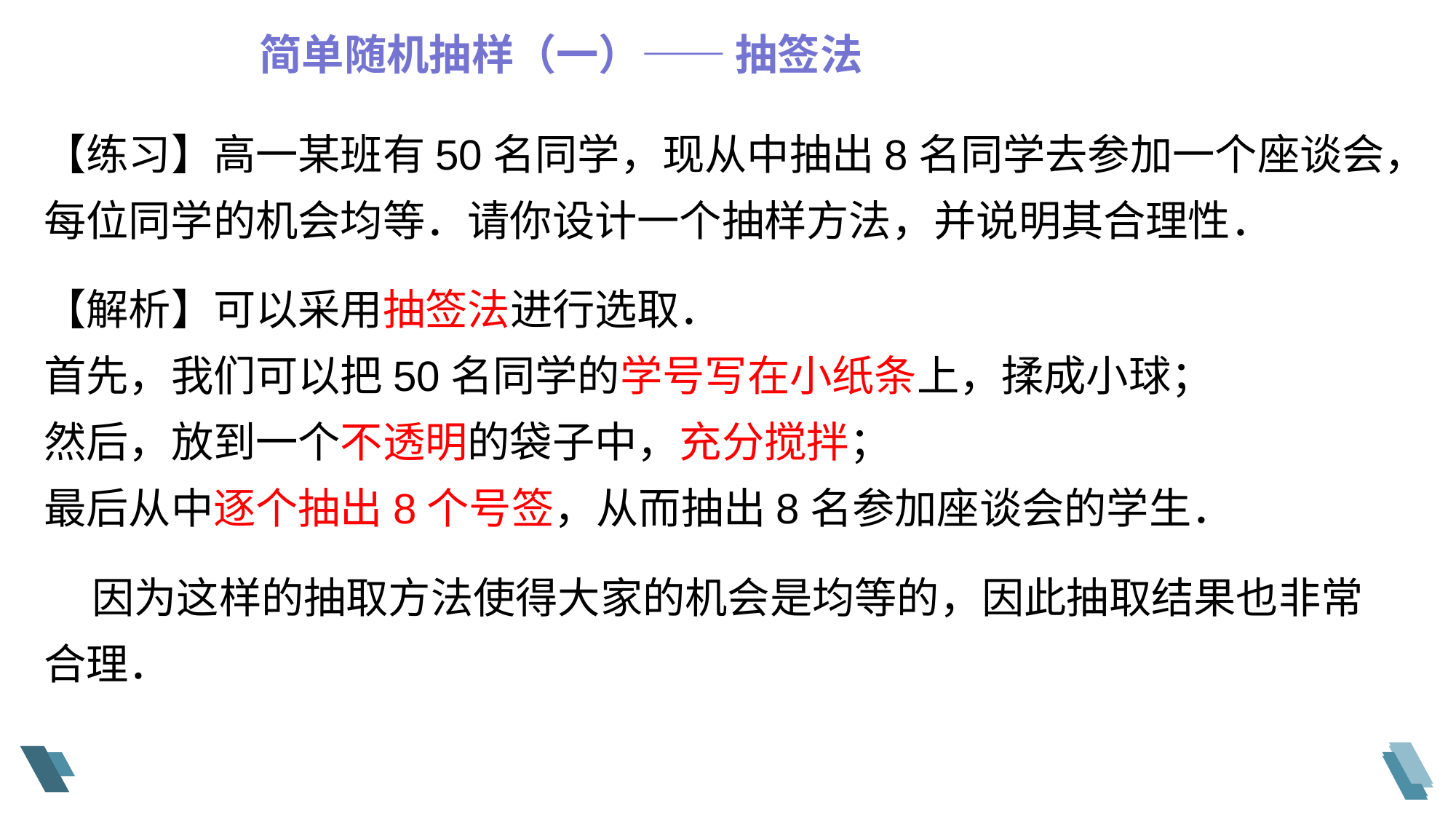

简单随机抽样（一）—— 抽签法
【练习】高一某班有50名同学，现从中抽出8名同学去参加一个座谈会，每位同学的机会均等．请你设计一个抽样方法，并说明其合理性．
【解析】可以采用抽签法进行选取．
首先，我们可以把50名同学的学号写在小纸条上，揉成小球；
然后，放到一个不透明的袋子中，充分搅拌；
最后从中逐个抽出8个号签，从而抽出8名参加座谈会的学生．
    因为这样的抽取方法使得大家的机会是均等的，因此抽取结果也非常合理．